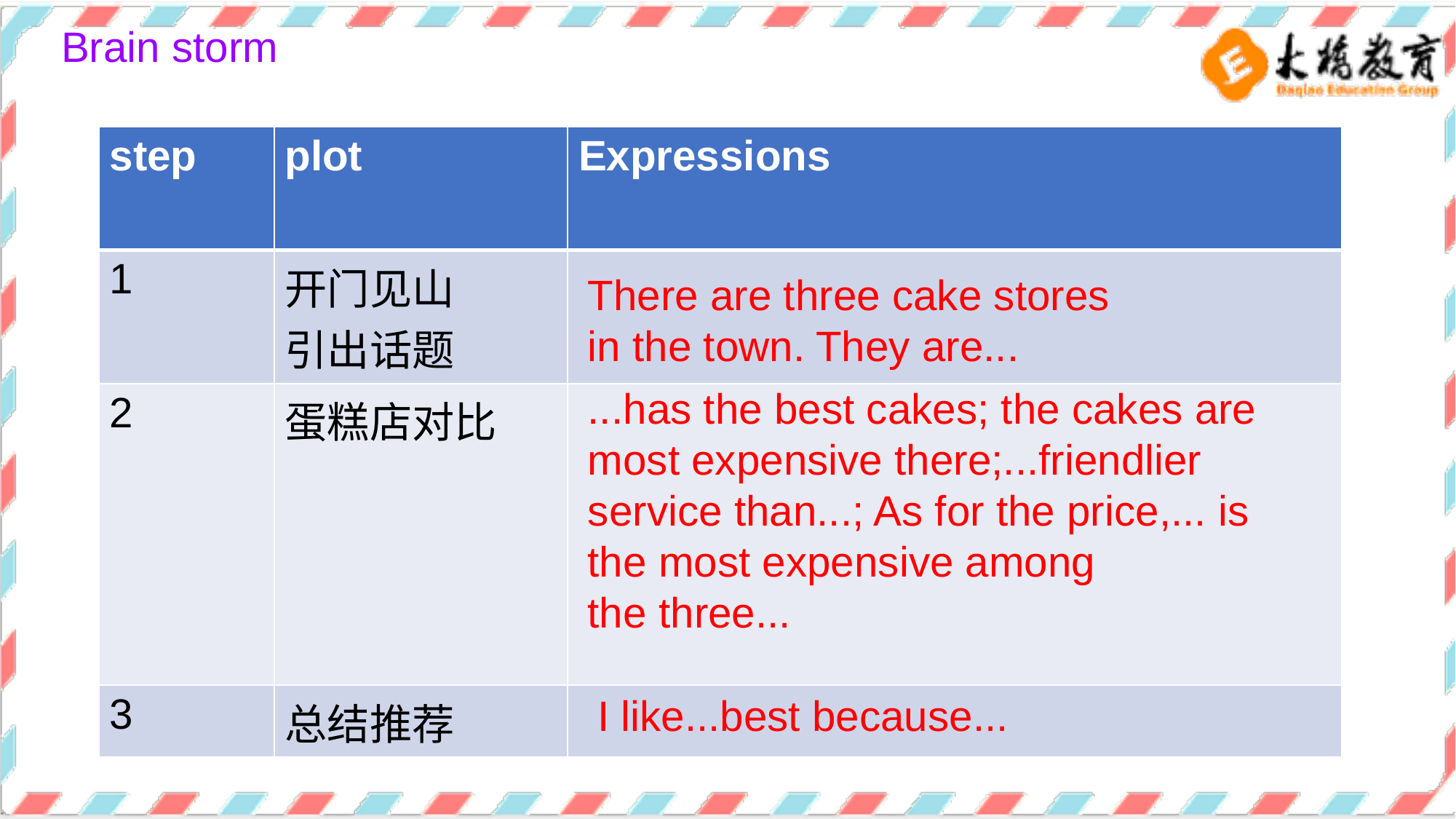

# Brain storm
| step | plot | Expressions |
| --- | --- | --- |
| 1 | 开门见山 引出话题 |  |
| 2 | 蛋糕店对比 |  |
| 3 | 总结推荐 |  |
There are three cake stores
in the town. They are...
...has the best cakes; the cakes are most expensive there;...friendlier service than...; As for the price,... is
the most expensive among
the three...
I like...best because...